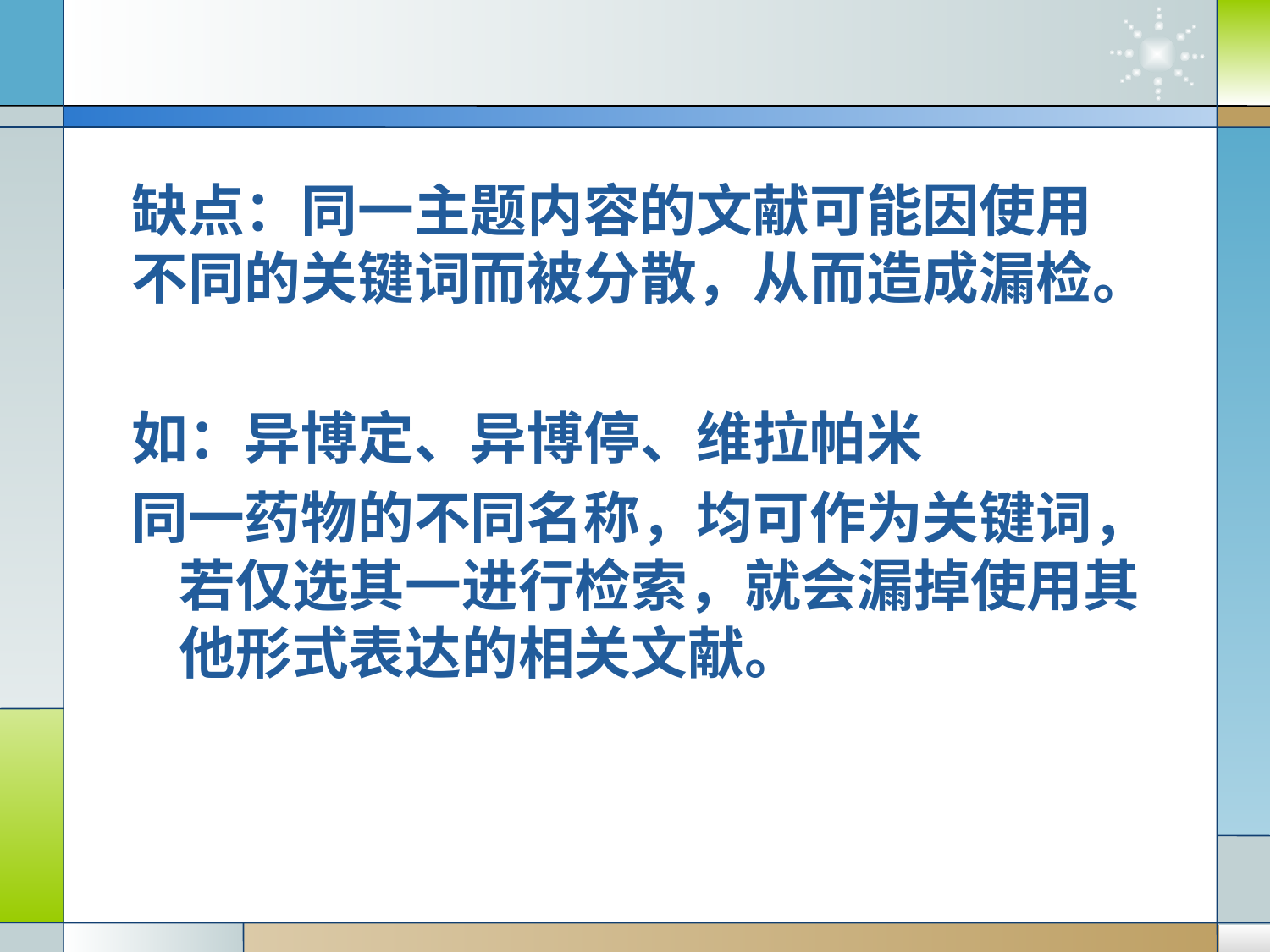

缺点：同一主题内容的文献可能因使用不同的关键词而被分散，从而造成漏检。
如：异博定、异博停、维拉帕米
同一药物的不同名称，均可作为关键词，若仅选其一进行检索，就会漏掉使用其他形式表达的相关文献。